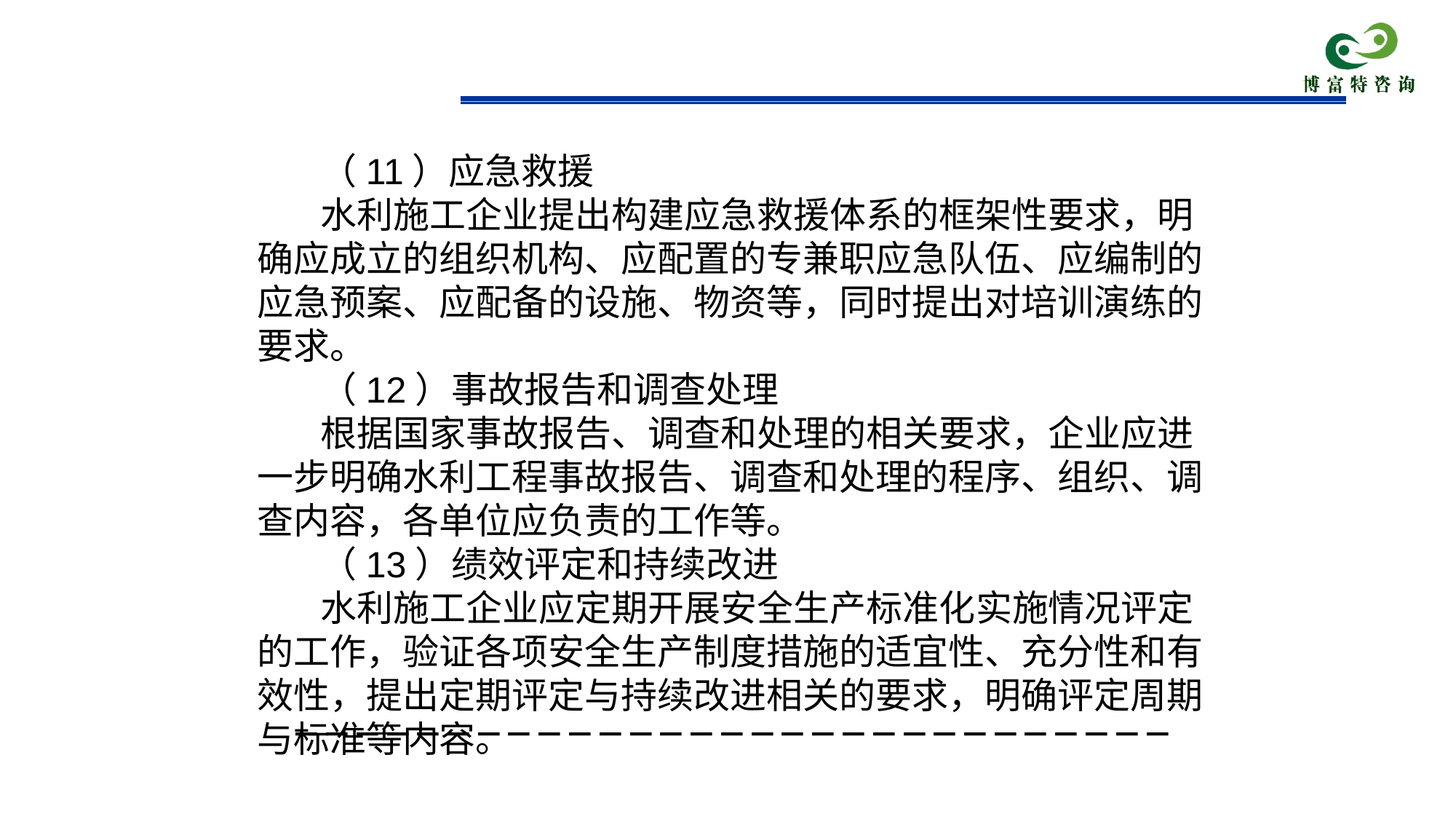

（11）应急救援
水利施工企业提出构建应急救援体系的框架性要求，明确应成立的组织机构、应配置的专兼职应急队伍、应编制的应急预案、应配备的设施、物资等，同时提出对培训演练的要求。
（12）事故报告和调查处理
根据国家事故报告、调查和处理的相关要求，企业应进一步明确水利工程事故报告、调查和处理的程序、组织、调查内容，各单位应负责的工作等。
（13）绩效评定和持续改进
水利施工企业应定期开展安全生产标准化实施情况评定的工作，验证各项安全生产制度措施的适宜性、充分性和有效性，提出定期评定与持续改进相关的要求，明确评定周期与标准等内容。
－－－－－－－－－－－－－－－－－－－－－－－－－－－－－